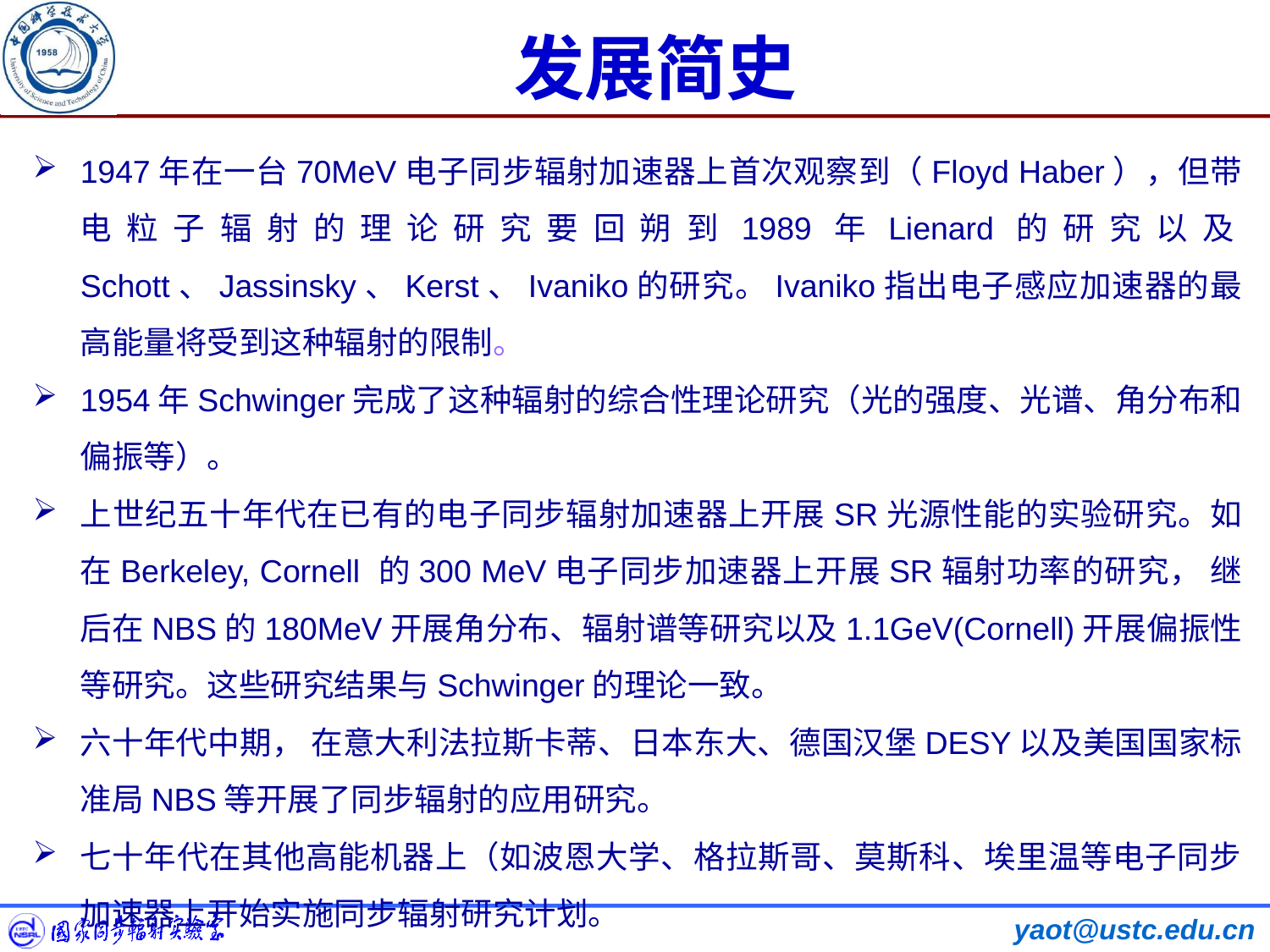

发展简史
1947年在一台70MeV电子同步辐射加速器上首次观察到（Floyd Haber），但带电粒子辐射的理论研究要回朔到1989年Lienard的研究以及Schott、Jassinsky、Kerst、Ivaniko的研究。Ivaniko指出电子感应加速器的最高能量将受到这种辐射的限制。
1954年Schwinger完成了这种辐射的综合性理论研究（光的强度、光谱、角分布和偏振等）。
上世纪五十年代在已有的电子同步辐射加速器上开展SR光源性能的实验研究。如在Berkeley, Cornell 的300 MeV电子同步加速器上开展SR辐射功率的研究， 继后在NBS的180MeV开展角分布、辐射谱等研究以及1.1GeV(Cornell)开展偏振性等研究。这些研究结果与Schwinger的理论一致。
六十年代中期， 在意大利法拉斯卡蒂、日本东大、德国汉堡DESY以及美国国家标准局NBS等开展了同步辐射的应用研究。
七十年代在其他高能机器上（如波恩大学、格拉斯哥、莫斯科、埃里温等电子同步加速器上开始实施同步辐射研究计划。